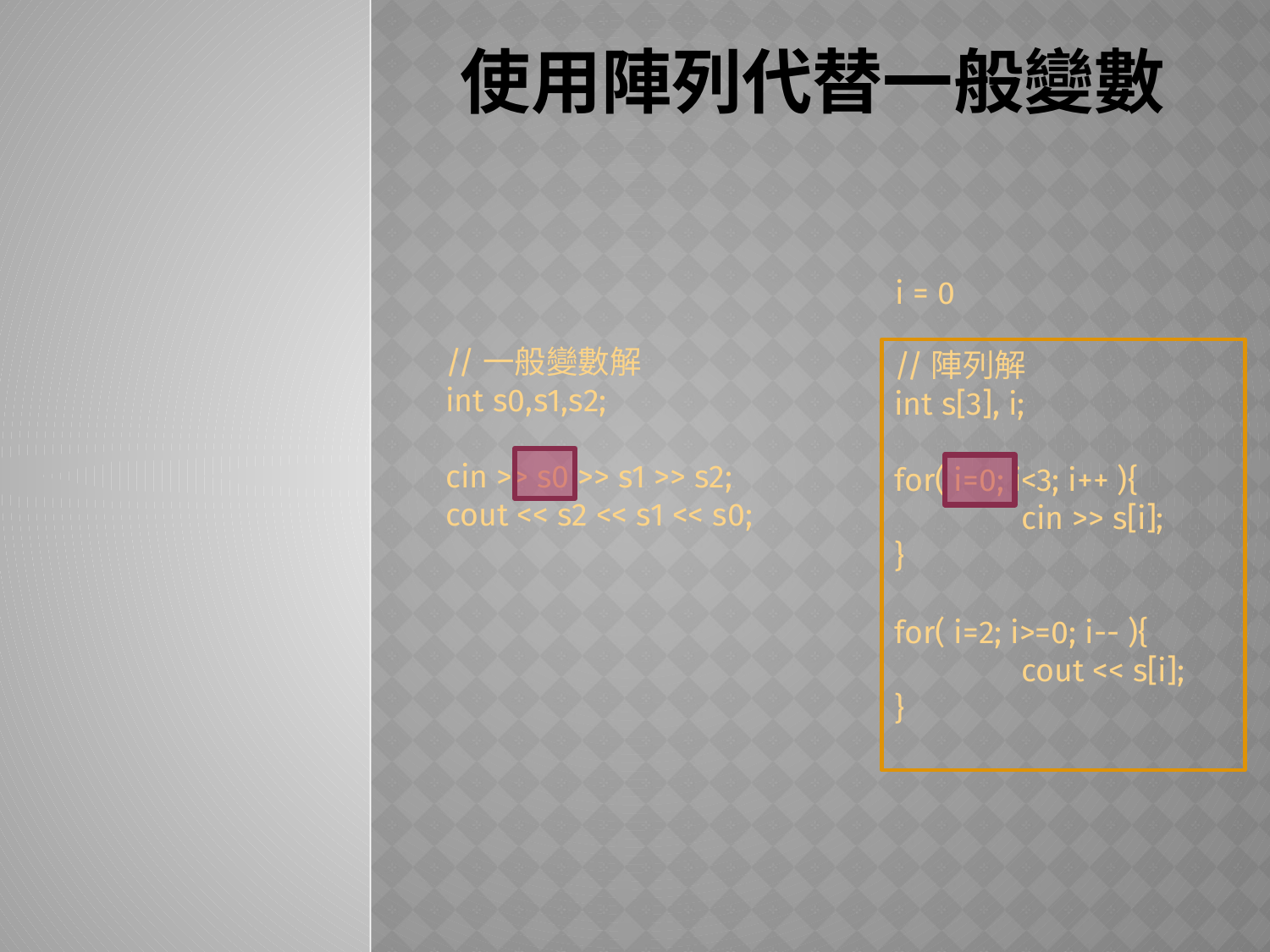

# 使用陣列代替一般變數
i = 0
//一般變數解
int s0,s1,s2;

cin >> s0 >> s1 >> s2;
cout << s2 << s1 << s0;
//陣列解
int s[3], i;

for( i=0; i<3; i++ ){
	cin >> s[i];
}

for( i=2; i>=0; i-- ){
	cout << s[i];
}